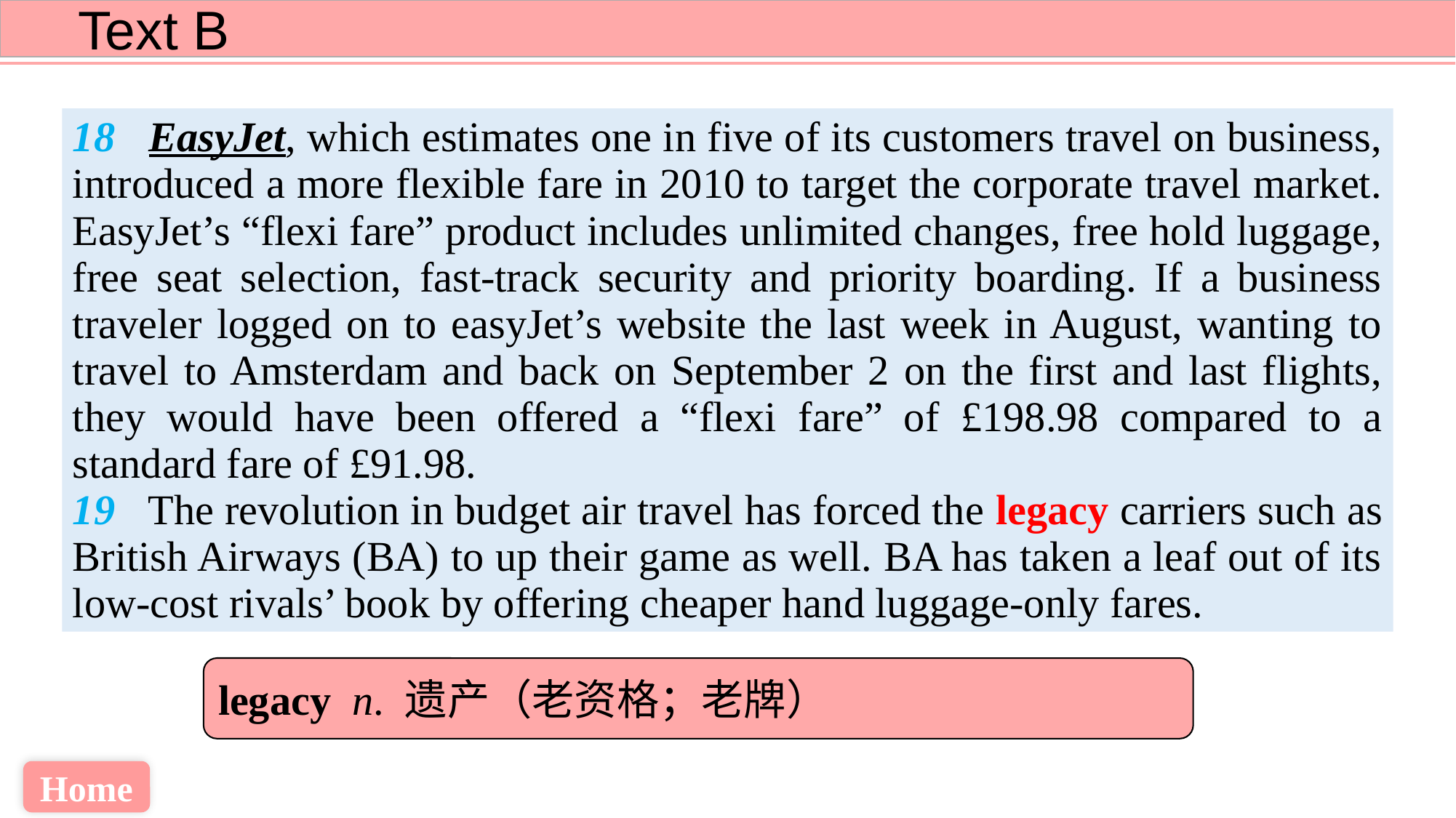

18   EasyJet, which estimates one in five of its customers travel on business, introduced a more flexible fare in 2010 to target the corporate travel market. EasyJet’s “flexi fare” product includes unlimited changes, free hold luggage, free seat selection, fast-track security and priority boarding. If a business traveler logged on to easyJet’s website the last week in August, wanting to travel to Amsterdam and back on September 2 on the first and last flights, they would have been offered a “flexi fare” of £198.98 compared to a standard fare of £91.98.
19   The revolution in budget air travel has forced the legacy carriers such as British Airways (BA) to up their game as well. BA has taken a leaf out of its low-cost rivals’ book by offering cheaper hand luggage-only fares.

legacy  n. 遗产（老资格；老牌）